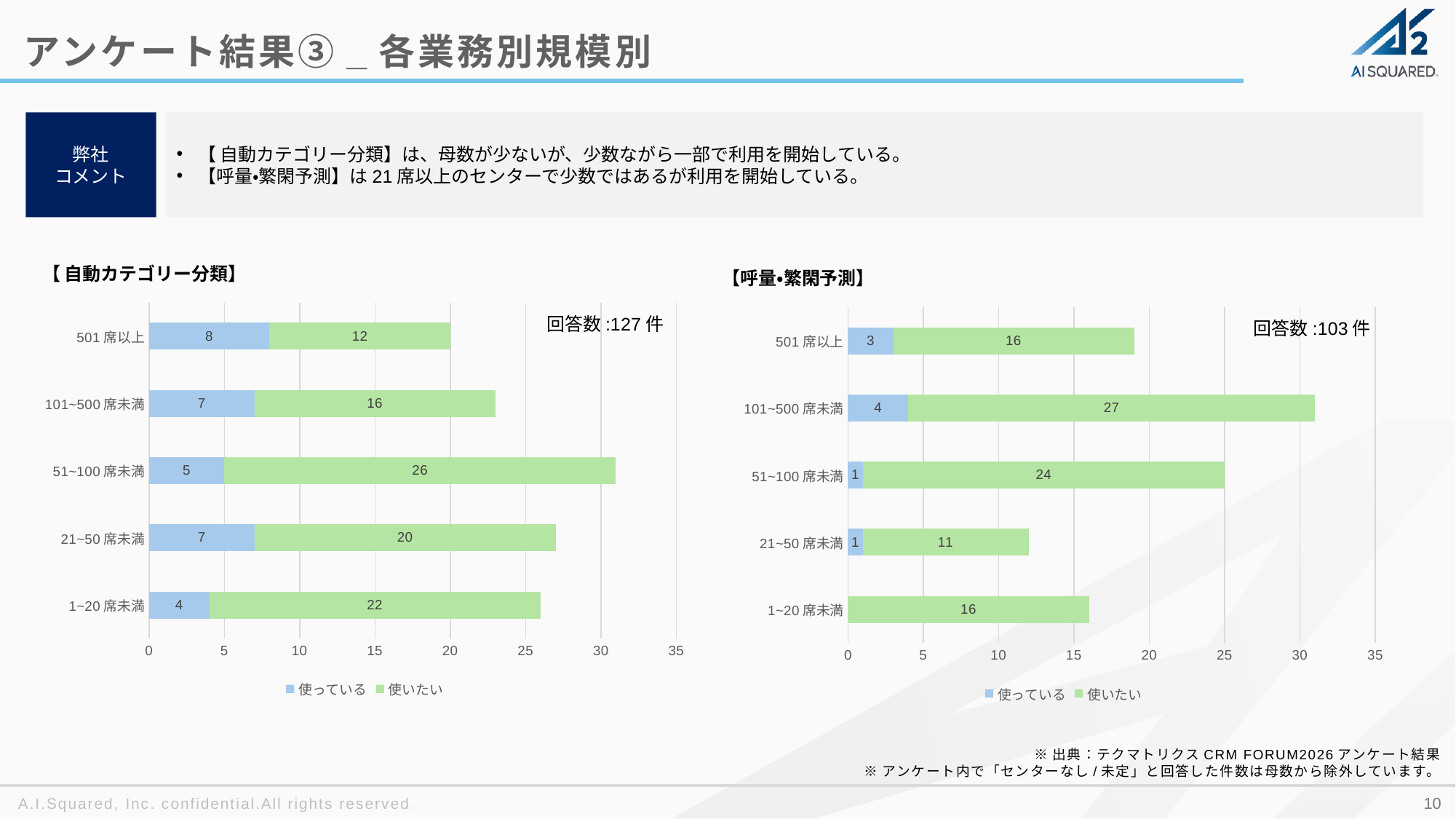

アンケート結果③_各業務別規模別
弊社
コメント
【 自動カテゴリー分類】は、母数が少ないが、少数ながら一部で利用を開始している。
【呼量・繁閑予測】は21席以上のセンターで少数ではあるが利用を開始している。
【 自動カテゴリー分類】
【呼量・繁閑予測】

### Chart

| Category | 使っている | 使いたい |
|---|---|---|
| 1~20席未満 | 4.0 | 22.0 |
| 21~50席未満 | 7.0 | 20.0 |
| 51~100席未満 | 5.0 | 26.0 |
| 101~500席未満 | 7.0 | 16.0 |
| 501席以上 | 8.0 | 12.0 |

### Chart

| Category | 使っている | 使いたい |
|---|---|---|
| 1~20席未満 | None | 16.0 |
| 21~50席未満 | 1.0 | 11.0 |
| 51~100席未満 | 1.0 | 24.0 |
| 101~500席未満 | 4.0 | 27.0 |
| 501席以上 | 3.0 | 16.0 |
回答数:127件
回答数:103件
※出典：テクマトリクスCRM FORUM2026アンケート結果
※アンケート内で「センターなし/未定」と回答した件数は母数から除外しています。